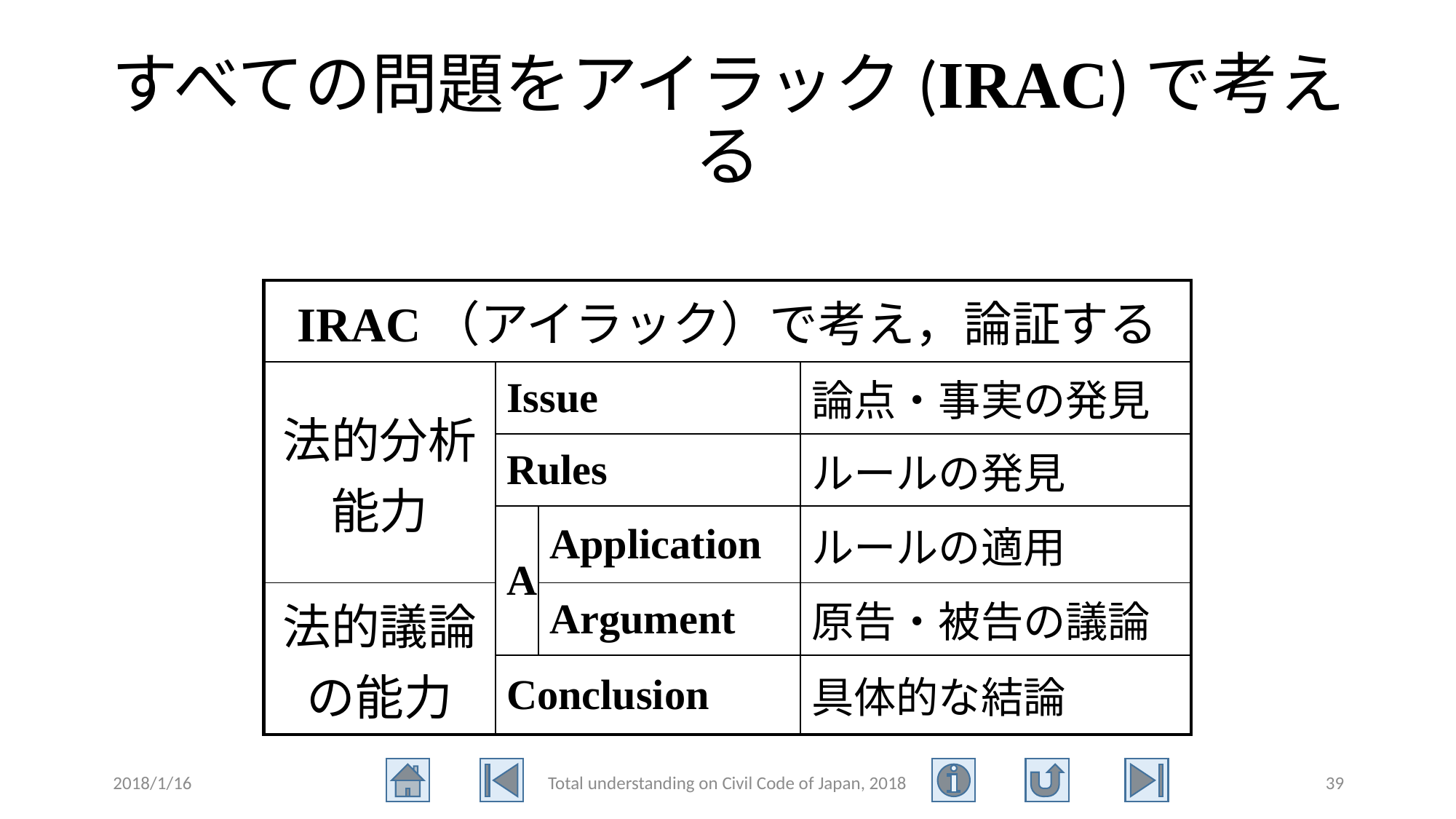

# すべての問題をアイラック(IRAC)で考える
| IRAC（アイラック）で考え，論証する |  |  |  |
| --- | --- | --- | --- |
| 法的分析能力 | Issue |  | 論点・事実の発見 |
|  | Rules |  | ルールの発見 |
|  | A | Application | ルールの適用 |
| 法的議論の能力 |  | Argument | 原告・被告の議論 |
|  | Conclusion |  | 具体的な結論 |
2018/1/16
Total understanding on Civil Code of Japan, 2018
39
民法の全体的理解
2018年1月16日
名古屋大学・明治学院大学名誉教授
加賀山　茂

ご清聴ありがとうございました。